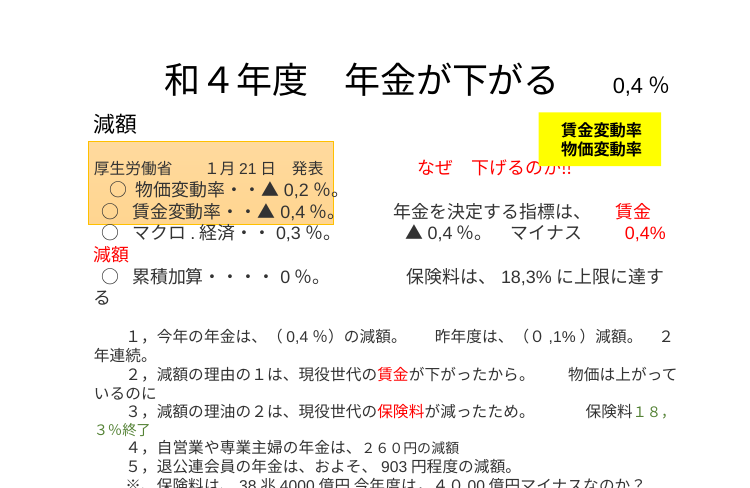

和４年度　年金が下がる　 0,4％減額

厚生労働省　　１月21日　発表　　　　         なぜ　下げるのか‼
　○  物価変動率・・▲0,2％。
  ○  賃金変動率・・▲0,4％。            年金を決定する指標は、      賃金
  ○  マクロ.経済・・0,3％。                ▲0,4％。　マイナス　     0,4% 減額
  ○  累積加算・・・・0％。                   保険料は、18,3%に上限に達する

　　１，今年の年金は、（0,4％）の減額。        昨年度は、（０,1%）減額。　２年連続。
　　２，減額の理由の１は、現役世代の賃金が下がったから。　     物価は上がっているのに
　　３，減額の理油の２は、現役世代の保険料が減ったため。　　　 保険料１８，３％終了
　　４，自営業や専業主婦の年金は、２６０円の減額
　　５，退公連会員の年金は、およそ、903円程度の減額。
　　※、保険料は、38兆4000億円 今年度は，４０00億円マイナスなのか？

○賃金は１９９０年(バブル期)から、30年間,上がっていない。世界で　23位。
　　  日本より低賃金であった韓国は、年間約38万円高い。(20位).である。
 賃金変動率
 物価変動率